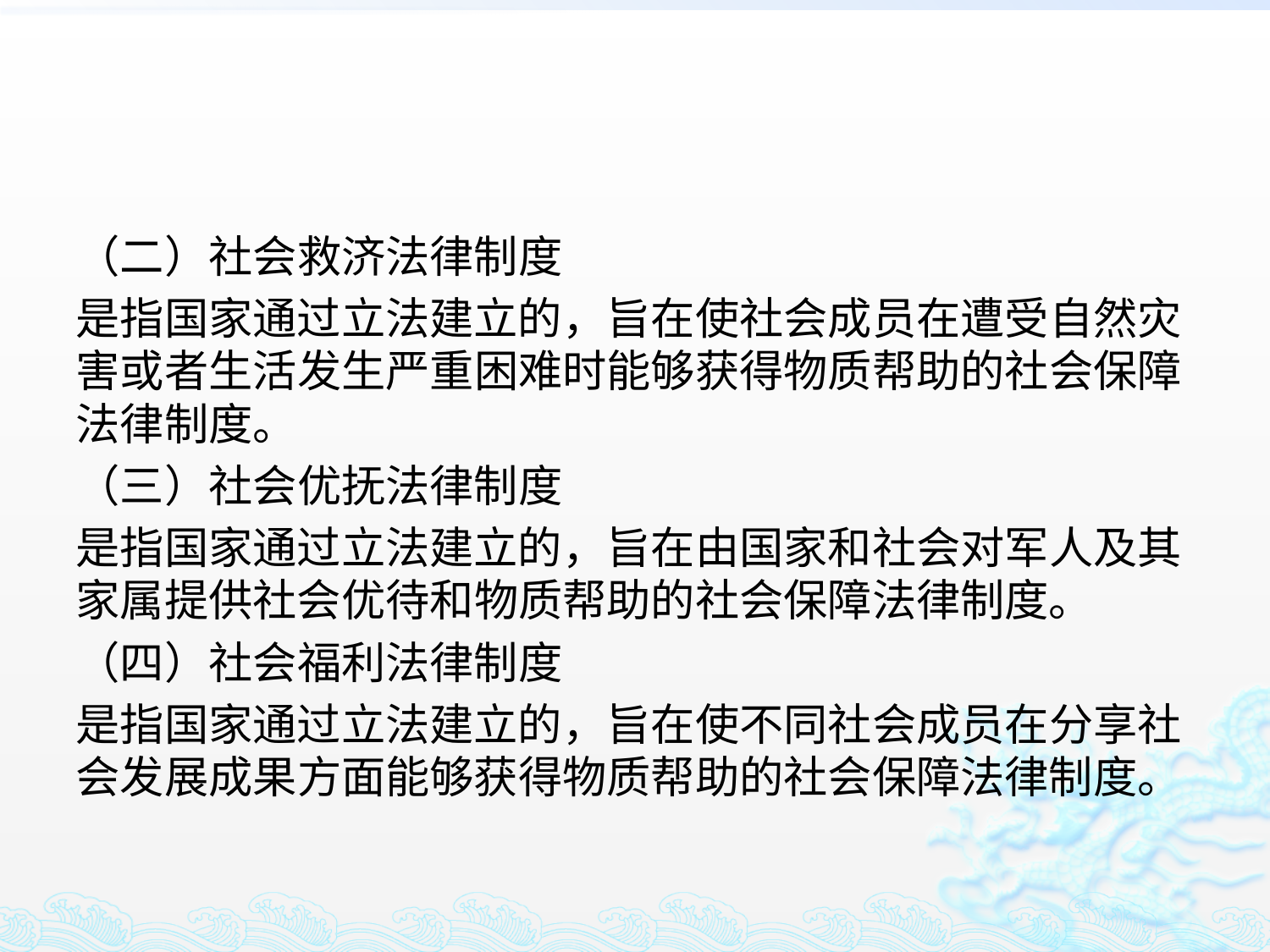

#
（二）社会救济法律制度
是指国家通过立法建立的，旨在使社会成员在遭受自然灾害或者生活发生严重困难时能够获得物质帮助的社会保障法律制度。
（三）社会优抚法律制度
是指国家通过立法建立的，旨在由国家和社会对军人及其家属提供社会优待和物质帮助的社会保障法律制度。
（四）社会福利法律制度
是指国家通过立法建立的，旨在使不同社会成员在分享社会发展成果方面能够获得物质帮助的社会保障法律制度。